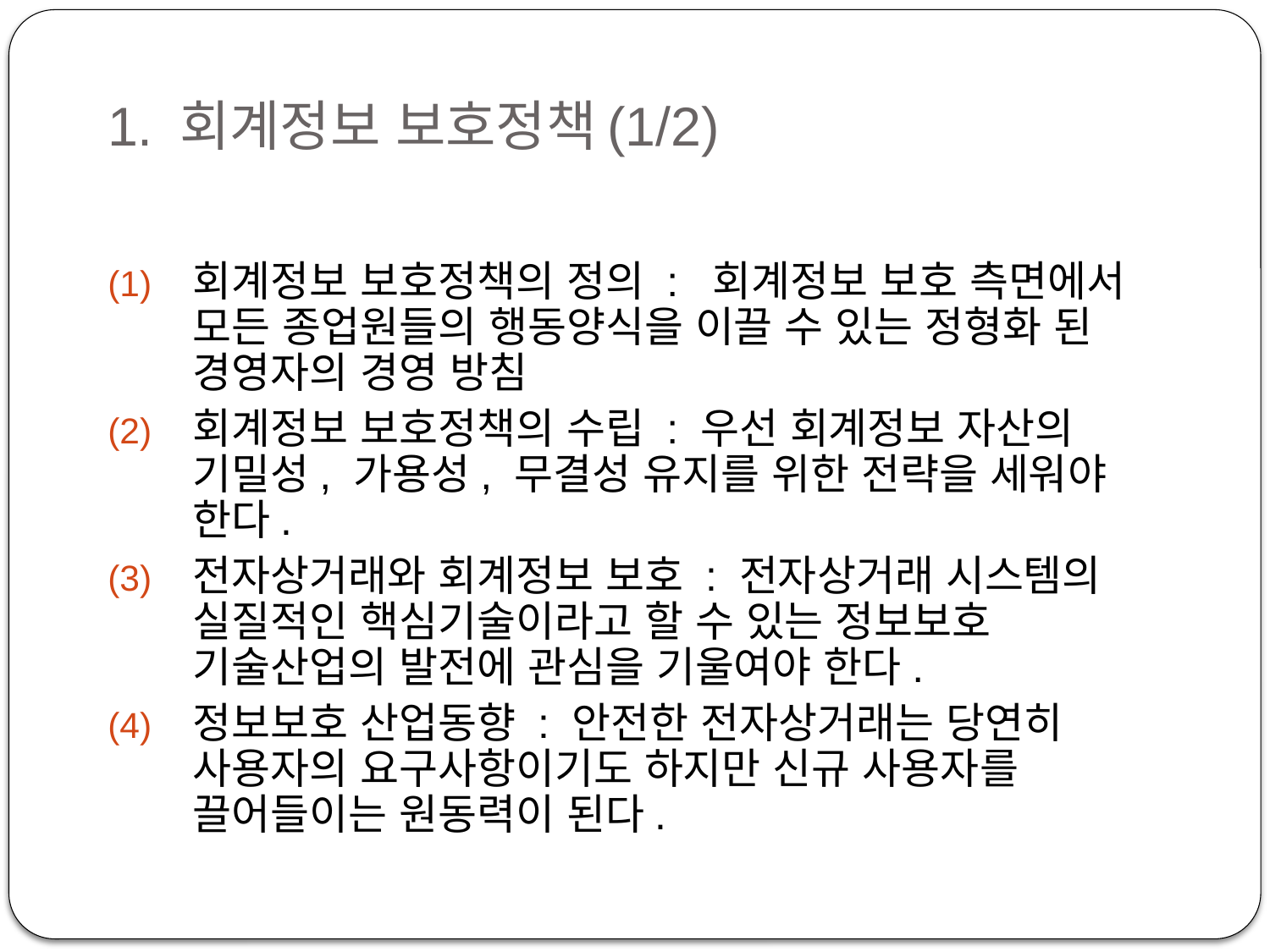

# 1. 회계정보 보호정책(1/2)
회계정보 보호정책의 정의 :  회계정보 보호 측면에서 모든 종업원들의 행동양식을 이끌 수 있는 정형화 된 경영자의 경영 방침
회계정보 보호정책의 수립 : 우선 회계정보 자산의 기밀성, 가용성, 무결성 유지를 위한 전략을 세워야 한다.
전자상거래와 회계정보 보호 : 전자상거래 시스템의 실질적인 핵심기술이라고 할 수 있는 정보보호 기술산업의 발전에 관심을 기울여야 한다.
정보보호 산업동향 : 안전한 전자상거래는 당연히 사용자의 요구사항이기도 하지만 신규 사용자를 끌어들이는 원동력이 된다.